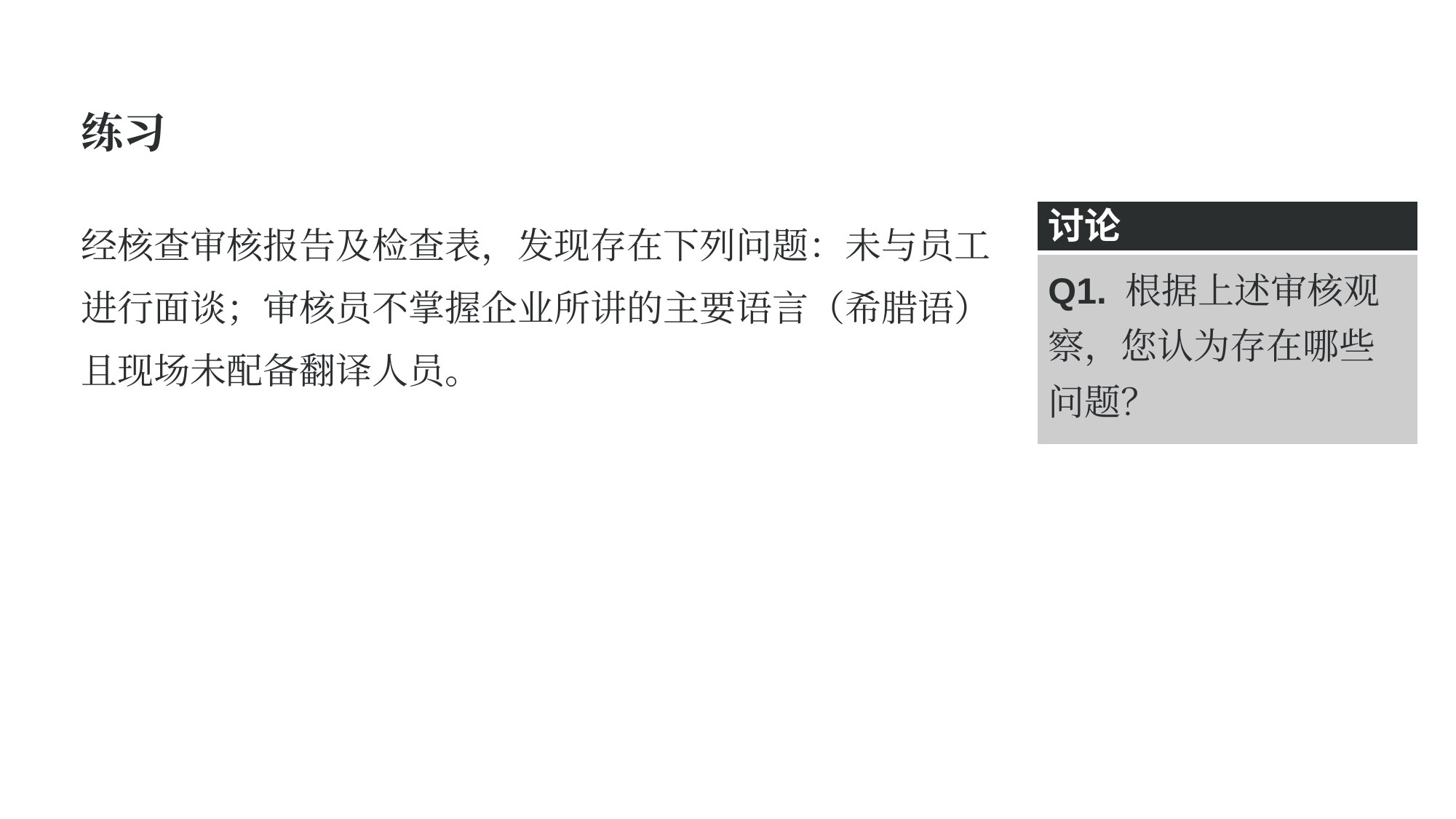

练习
经核查审核报告及检查表，发现存在下列问题：未与员工进行面谈；审核员不掌握企业所讲的主要语言（希腊语）且现场未配备翻译人员。

| 讨论 |
| --- |
| Q1. 根据上述审核观察，您认为存在哪些问题？ |